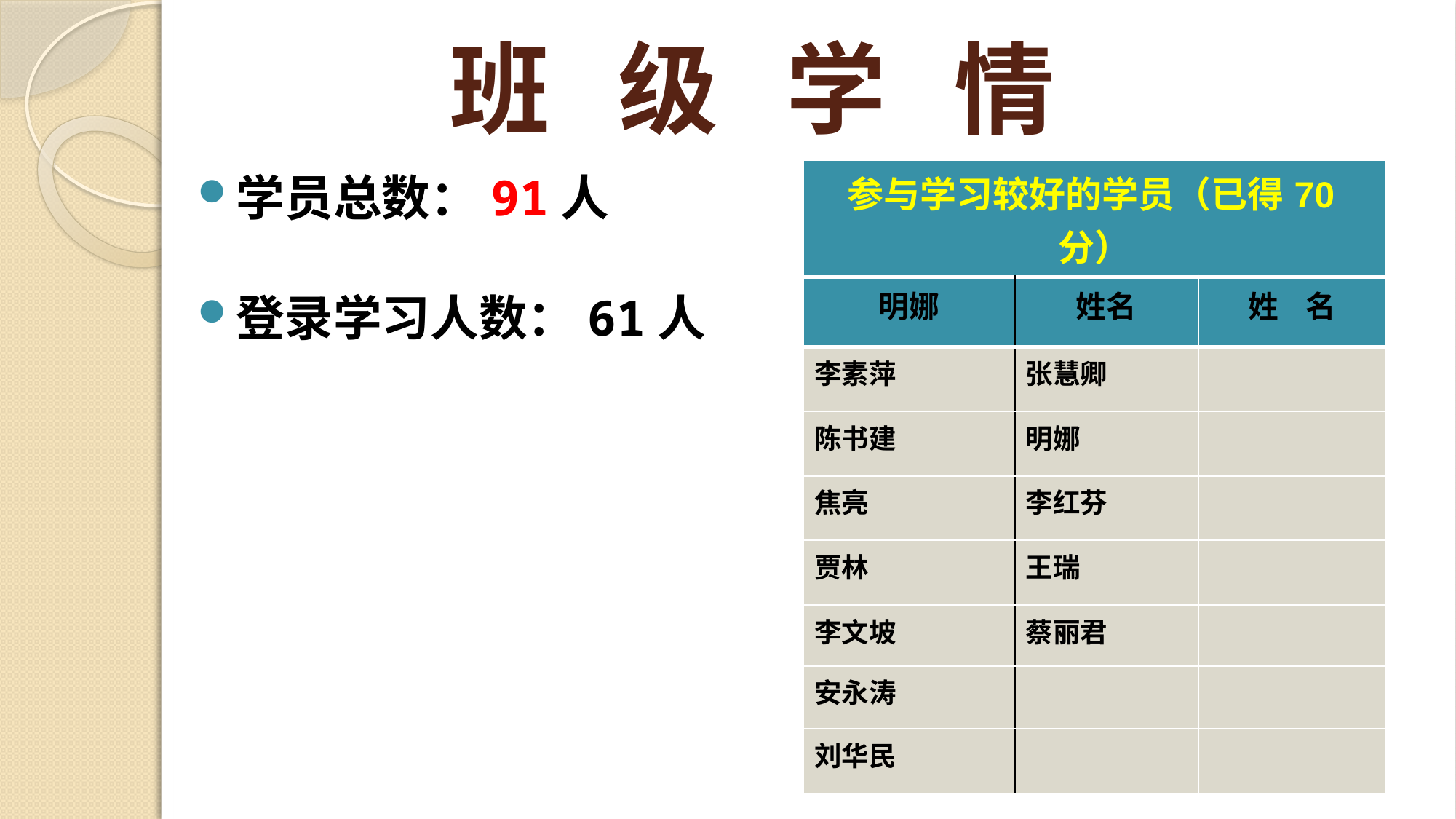

# 班   级   学   情
学员总数：91人
登录学习人数：61人
| 参与学习较好的学员（已得70分） |  |  |
| --- | --- | --- |
| 明娜 | 姓名 | 姓 名 |
| 李素萍 | 张慧卿 |  |
| 陈书建 | 明娜 |  |
| 焦亮 | 李红芬 |  |
| 贾林 | 王瑞 |  |
| 李文坡 | 蔡丽君 |  |
| 安永涛 |  |  |
| 刘华民 |  |  |